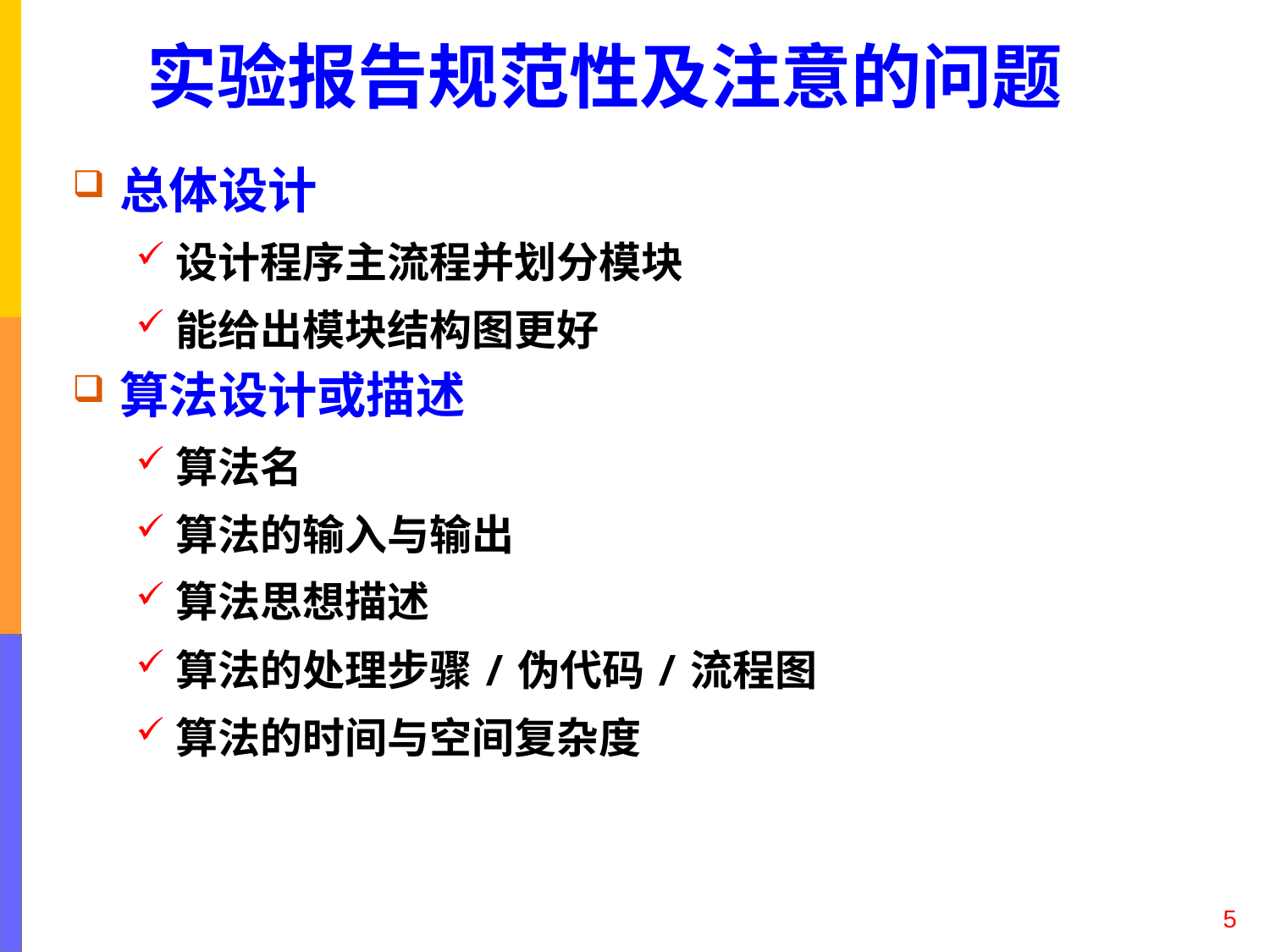

# 实验报告规范性及注意的问题
总体设计
设计程序主流程并划分模块
能给出模块结构图更好
算法设计或描述
算法名
算法的输入与输出
算法思想描述
算法的处理步骤/伪代码/流程图
算法的时间与空间复杂度